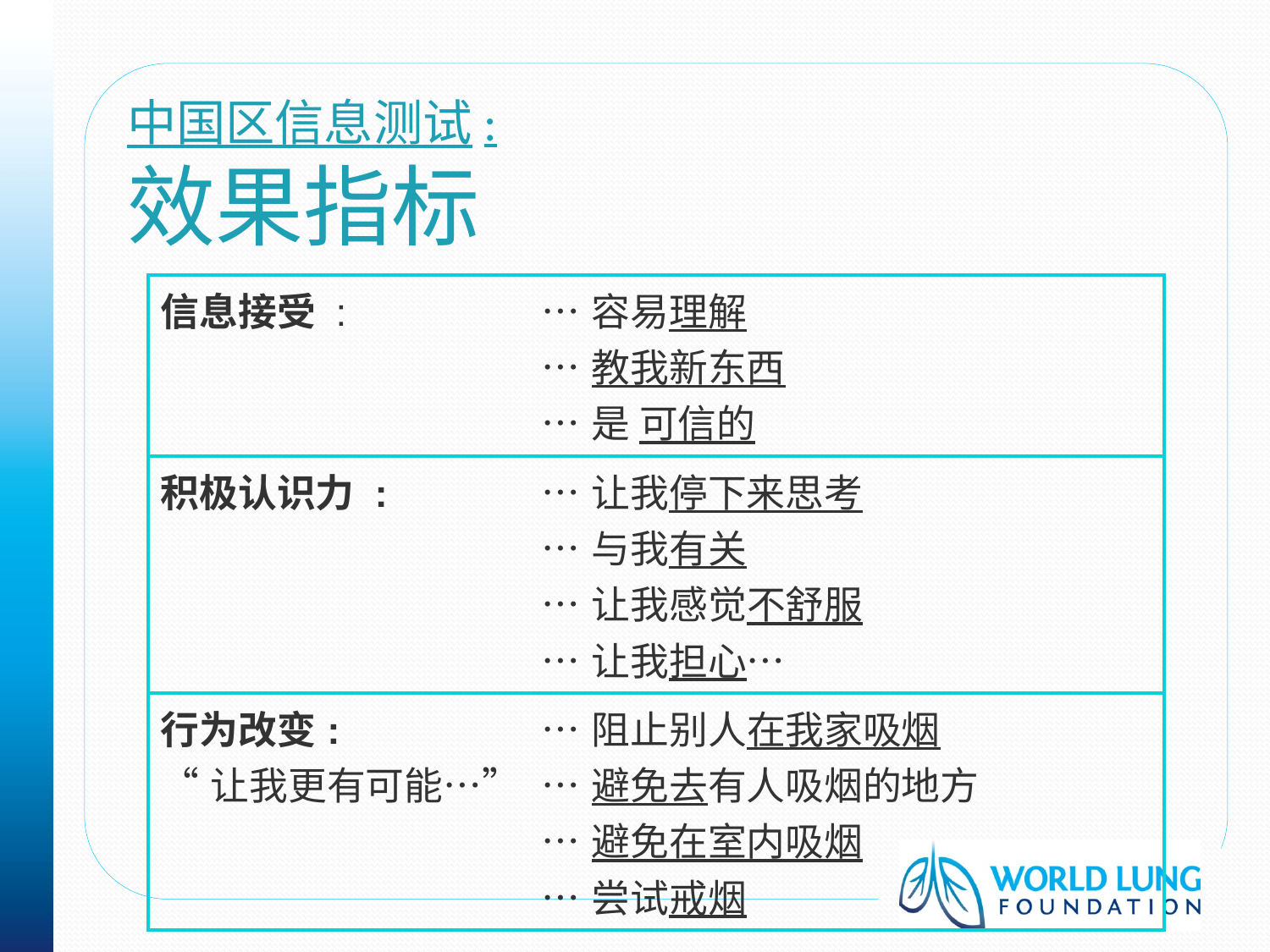

# 中国区信息测试: 效果指标
| 信息接受 : | …容易理解 …教我新东西 …是 可信的 |
| --- | --- |
| 积极认识力 : | …让我停下来思考 …与我有关 …让我感觉不舒服 …让我担心… |
| 行为改变: “让我更有可能…” | …阻止别人在我家吸烟 …避免去有人吸烟的地方 …避免在室内吸烟 …尝试戒烟 |